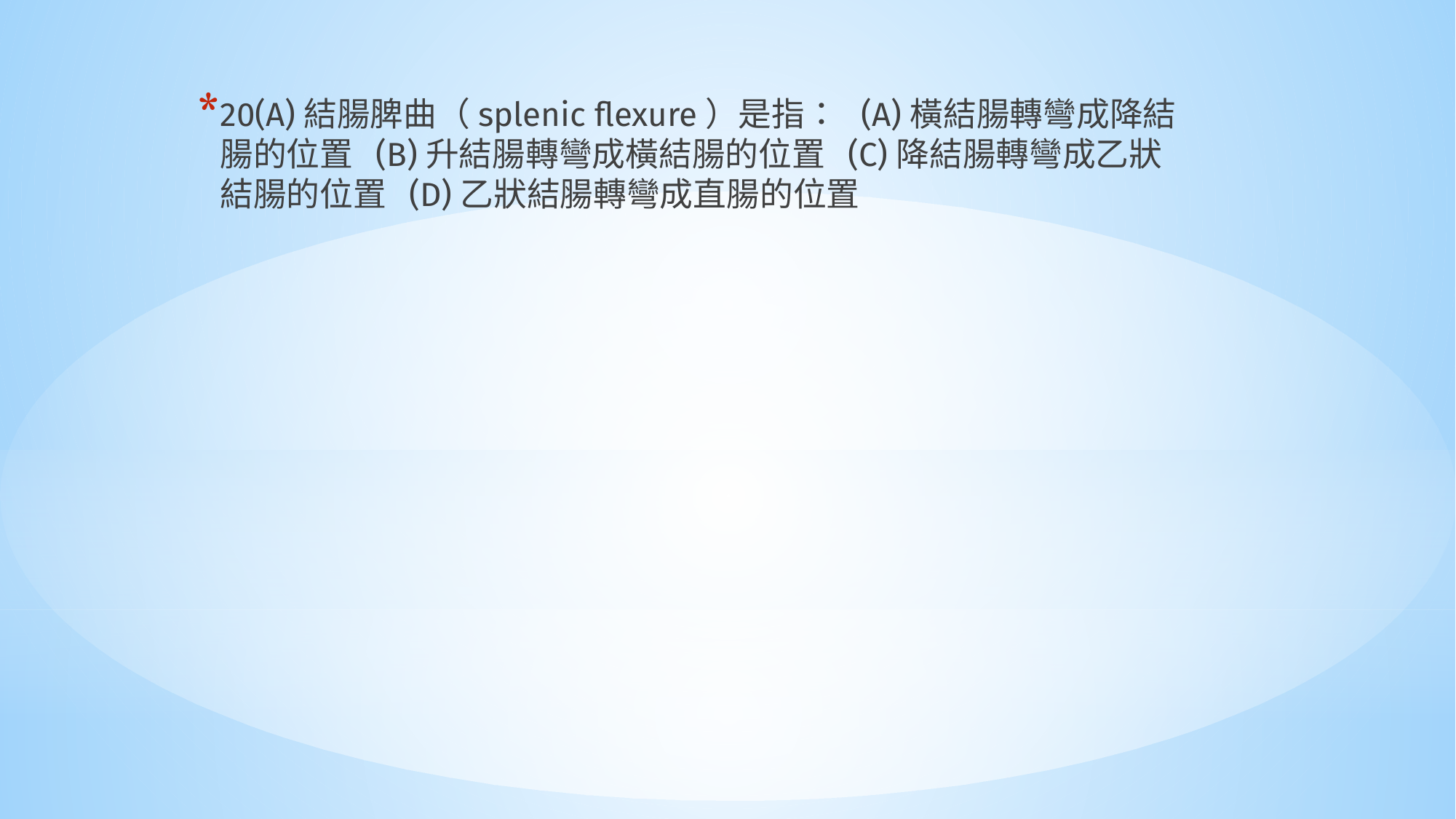

20(A)結腸脾曲（splenic flexure）是指：  (A)橫結腸轉彎成降結腸的位置  (B)升結腸轉彎成橫結腸的位置  (C)降結腸轉彎成乙狀結腸的位置  (D)乙狀結腸轉彎成直腸的位置
#